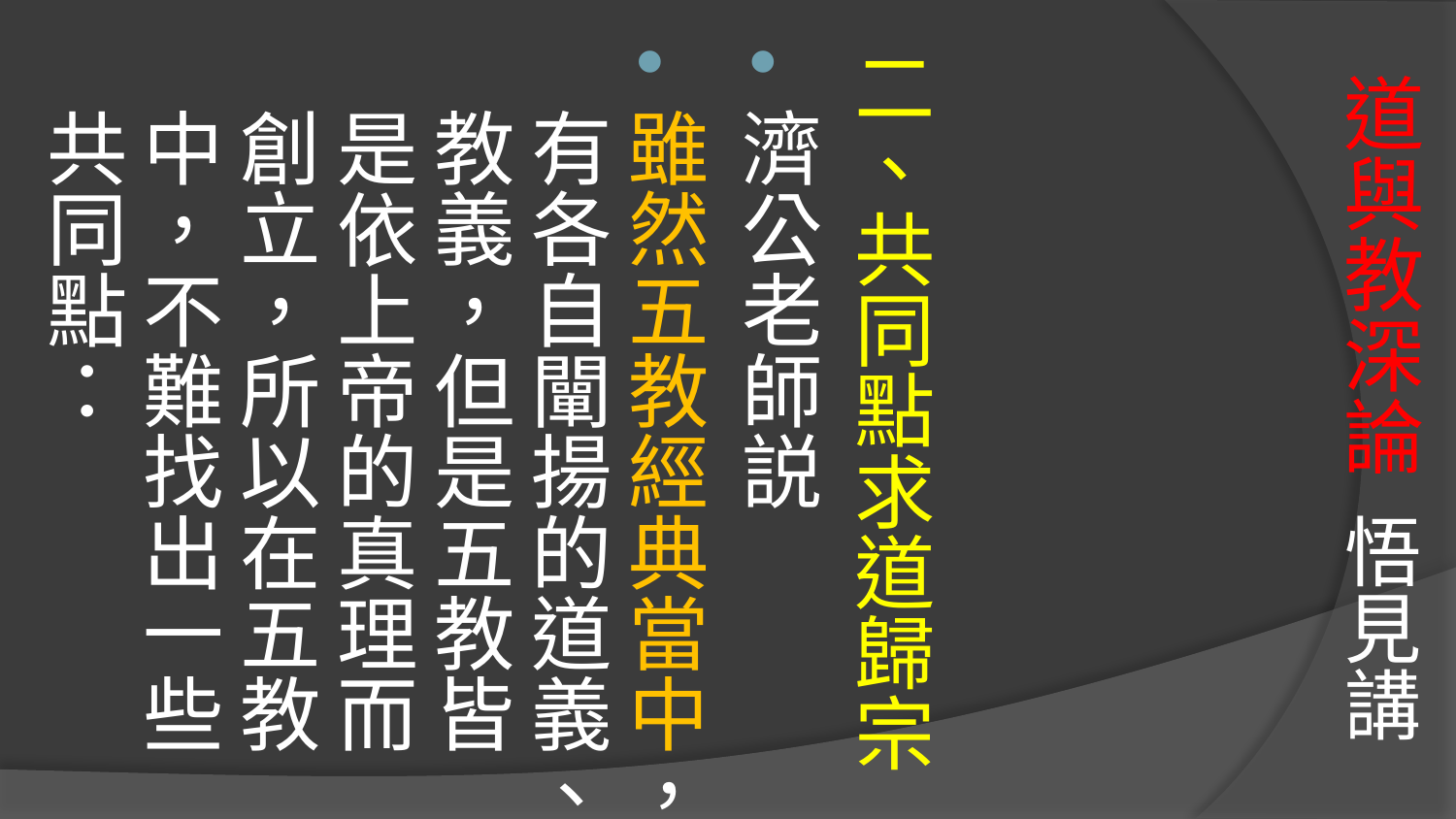

# 道與教深論  悟見講
二、共同點求道歸宗
濟公老師説
雖然五教經典當中，有各自闡揚的道義、教義，但是五教皆是依上帝的真理而創立，所以在五教中，不難找出一些共同點：